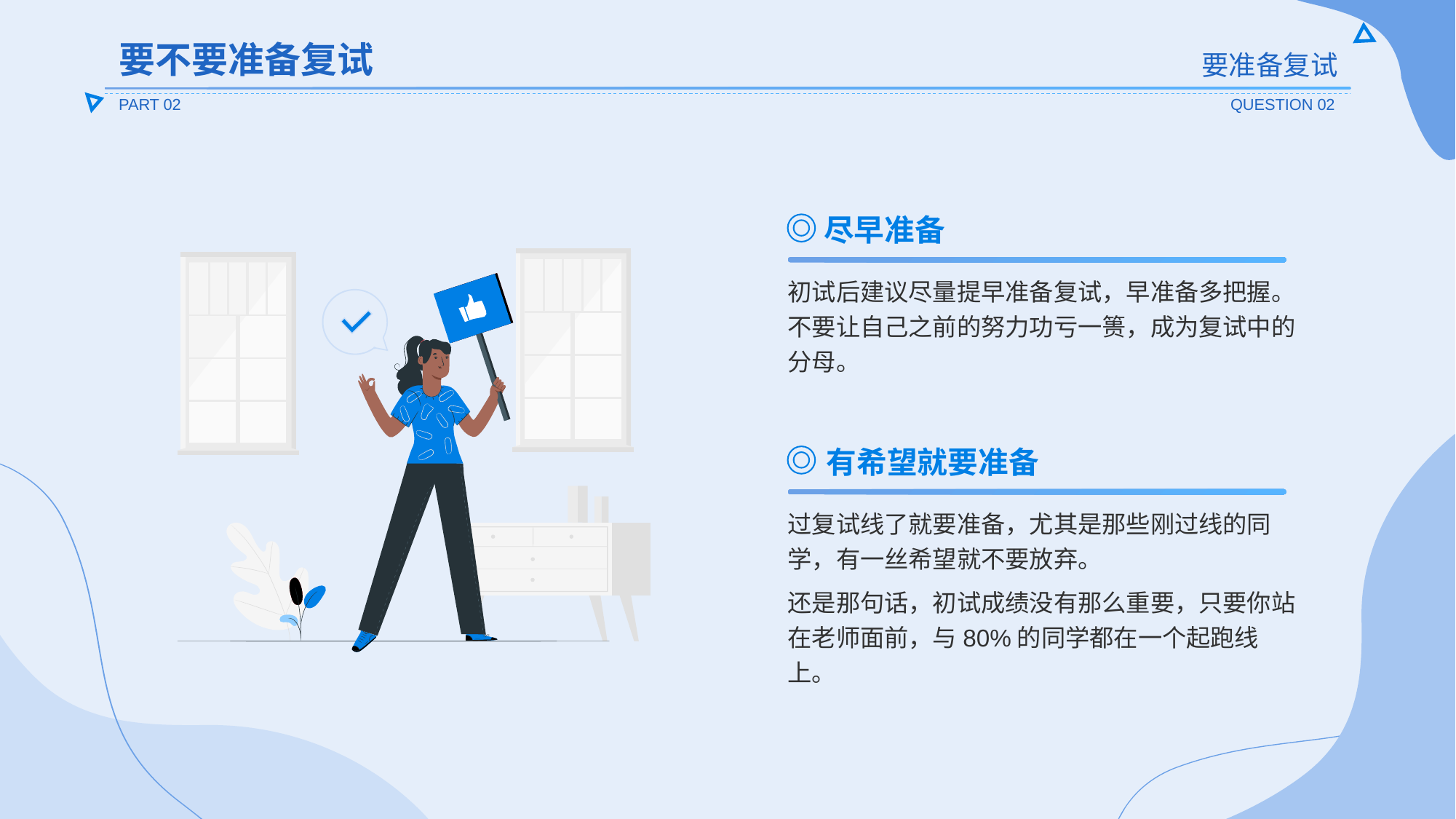

要不要准备复试
要准备复试
PART 02
QUESTION 02

尽早准备

初试后建议尽量提早准备复试，早准备多把握。不要让自己之前的努力功亏一篑，成为复试中的分母。
有希望就要准备

过复试线了就要准备，尤其是那些刚过线的同学，有一丝希望就不要放弃。
还是那句话，初试成绩没有那么重要，只要你站在老师面前，与80%的同学都在一个起跑线上。